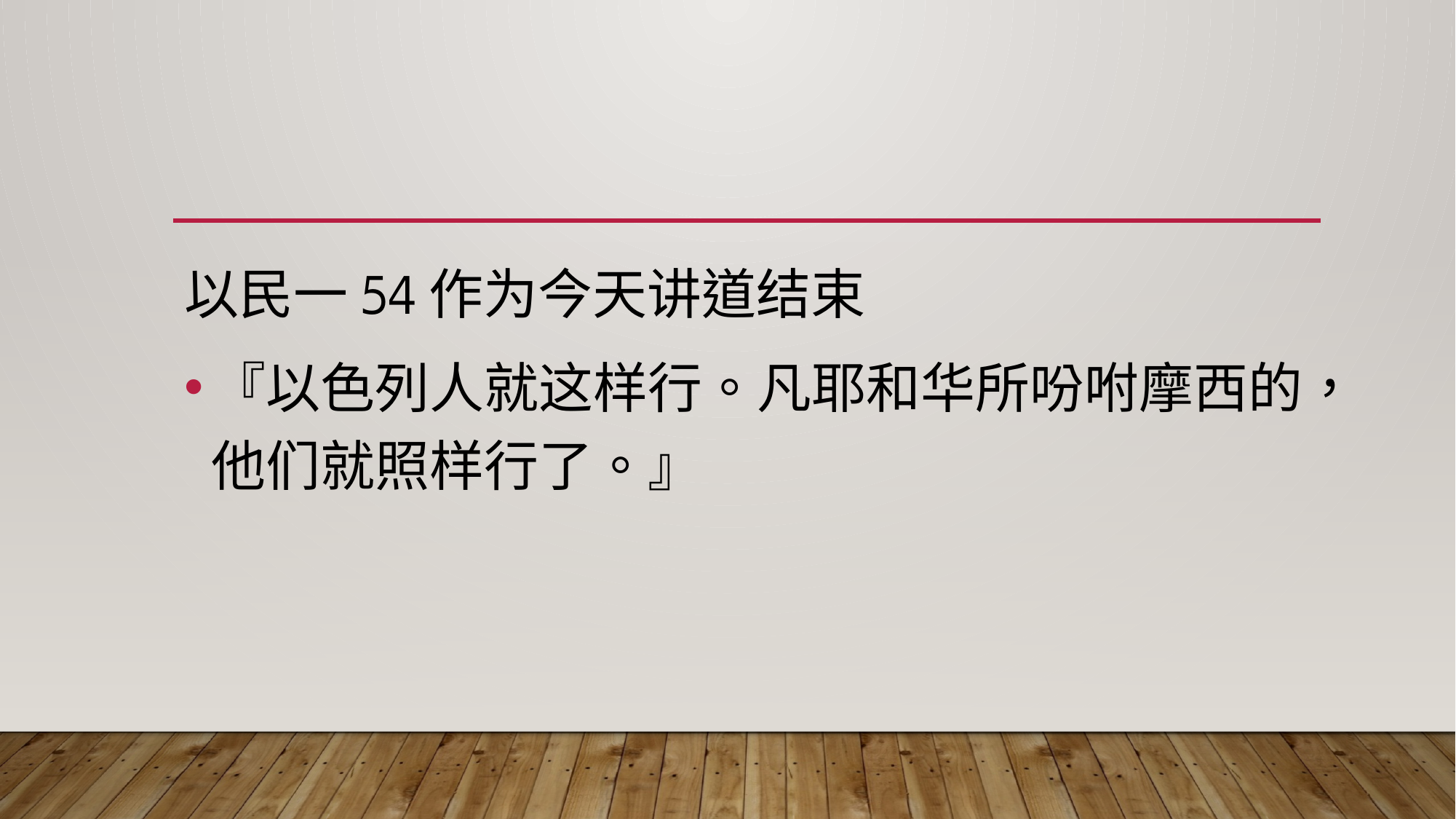

#
以民一54作为今天讲道结束
『以色列人就这样行。凡耶和华所吩咐摩西的，他们就照样行了。』